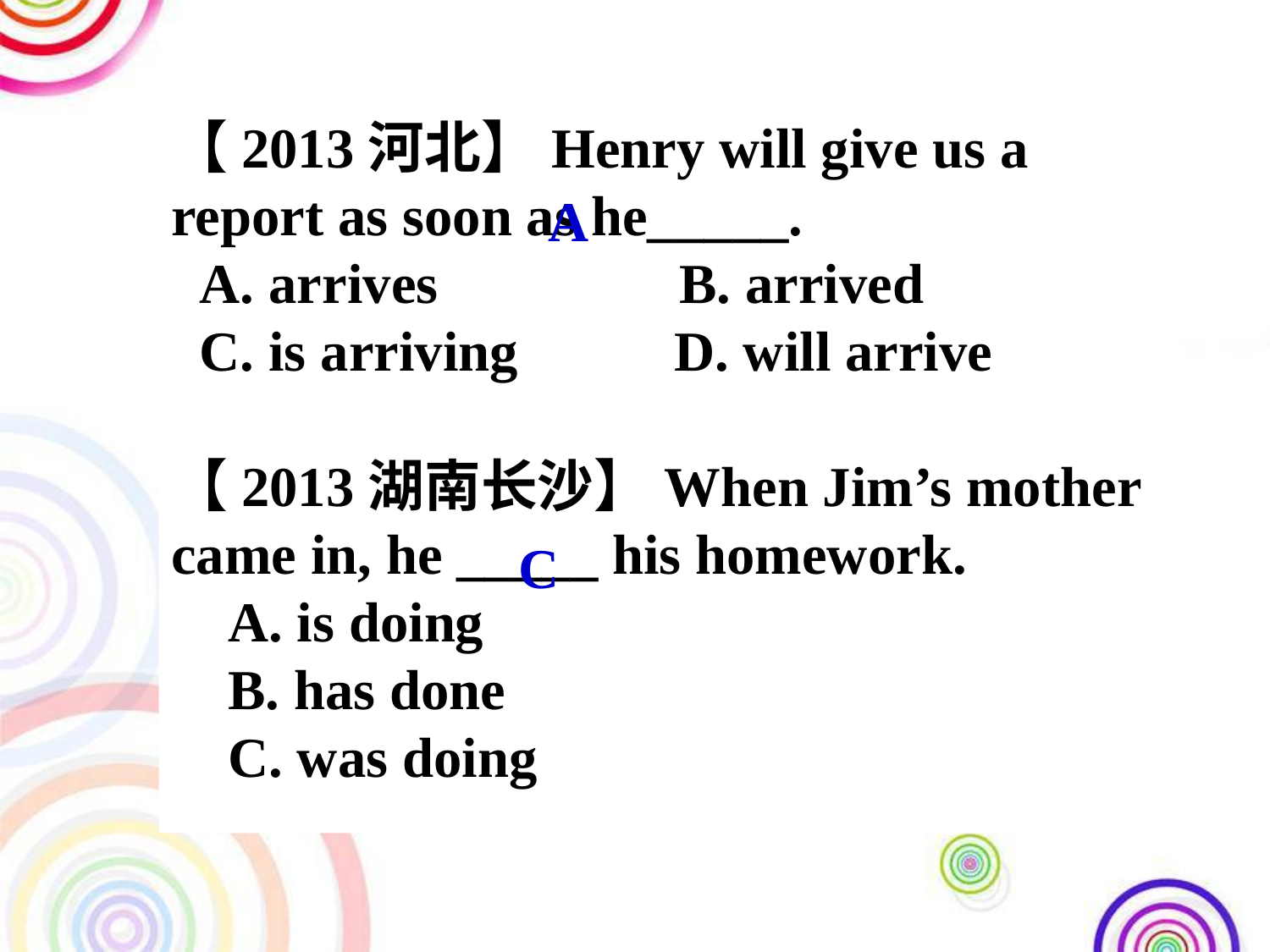

【2013河北】Henry will give us a report as soon as he_____.
  A. arrives                 B. arrived
  C. is arriving           D. will arrive

【2013湖南长沙】When Jim’s mother came in, he _____ his homework.
    A. is doing
    B. has done
    C. was doing

A
C